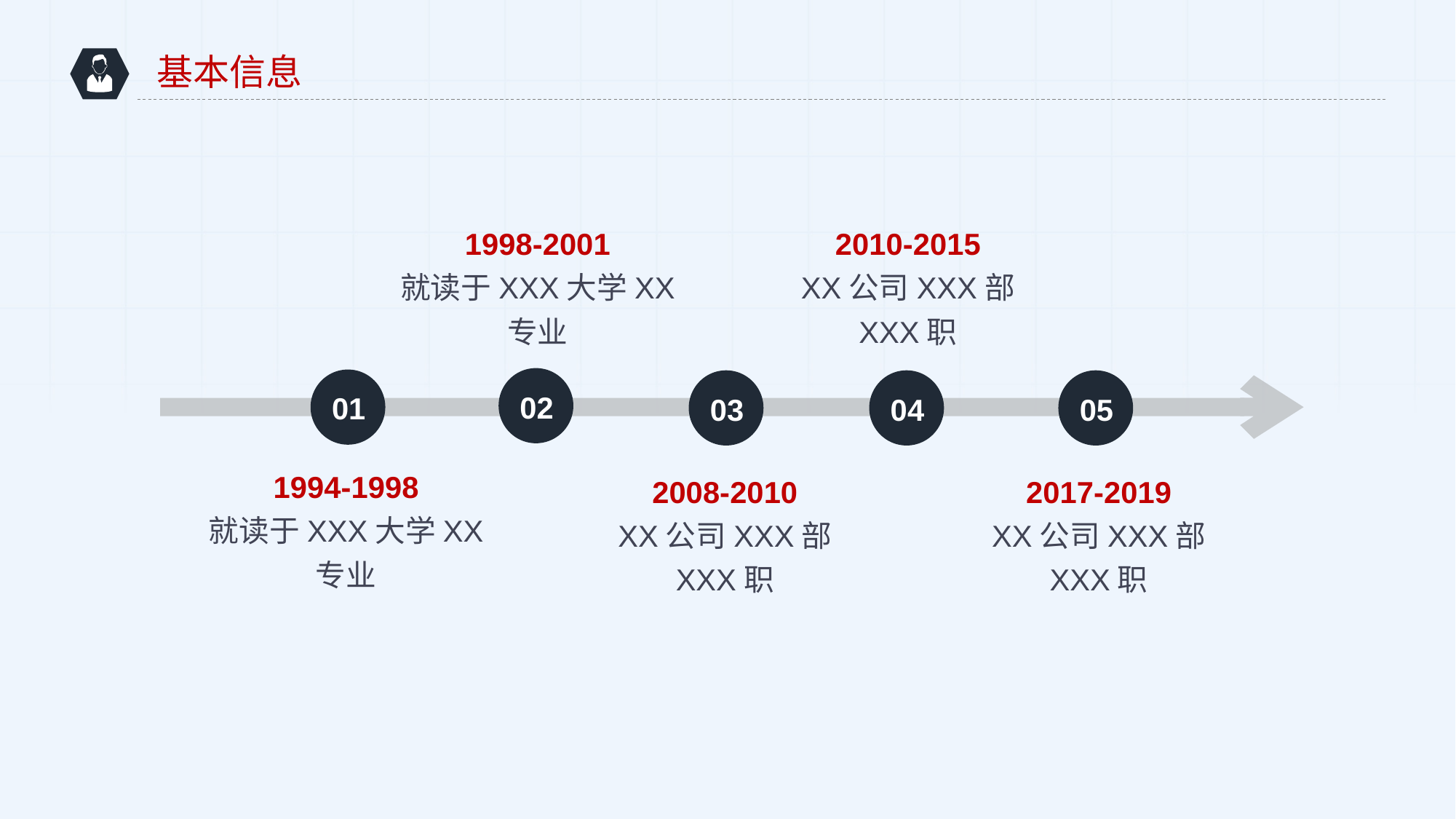

基本信息

1998-2001
就读于XXX大学XX
专业
2010-2015
XX公司XXX部
XXX职

02
01
03
04
05
1994-1998
就读于XXX大学XX
专业
2008-2010
XX公司XXX部
XXX职
2017-2019
XX公司XXX部
XXX职